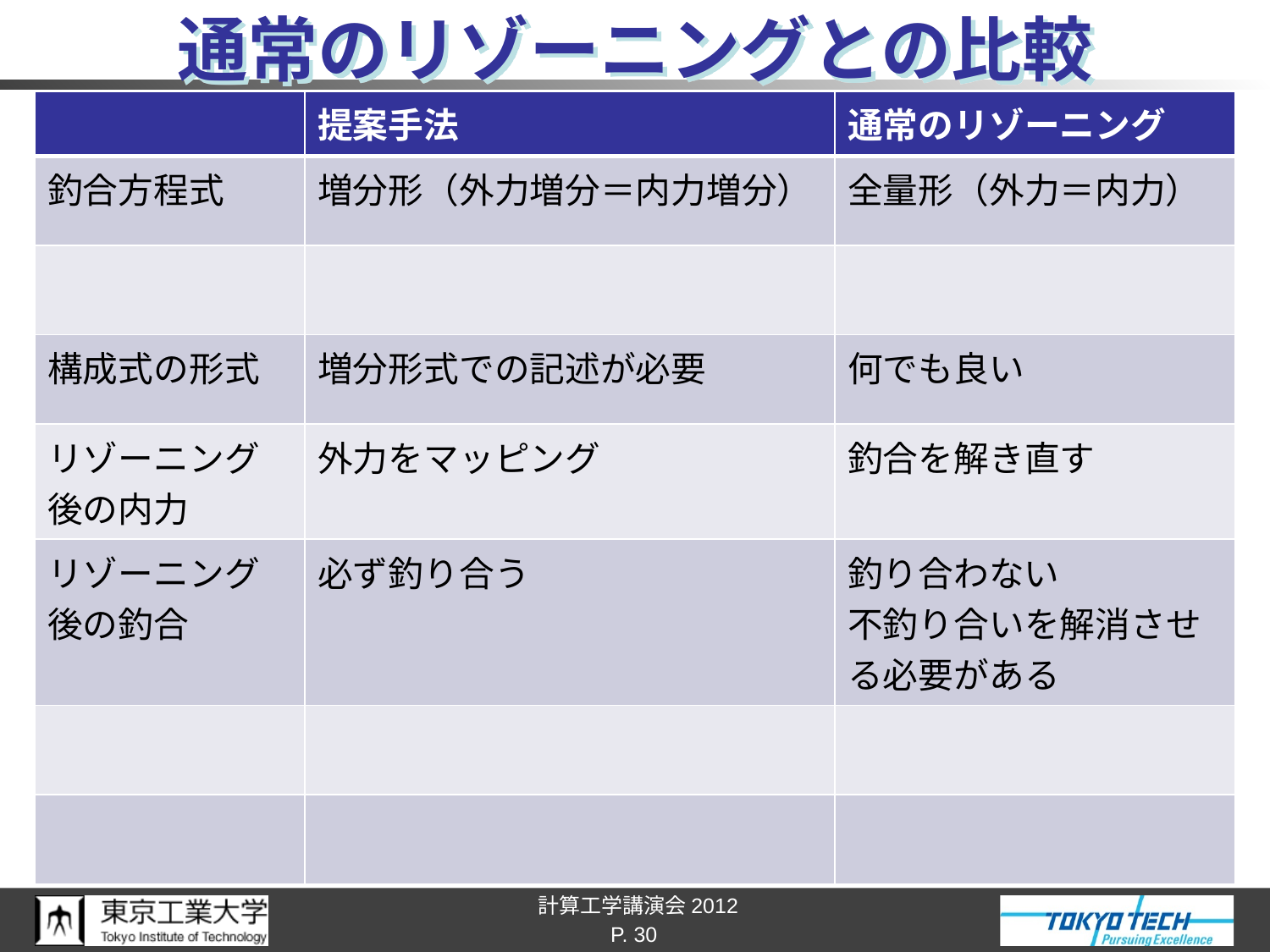

# 通常のリゾーニングとの比較
|  | 提案手法 | 通常のリゾーニング |
| --- | --- | --- |
| 釣合方程式 | 増分形（外力増分＝内力増分） | 全量形（外力＝内力） |
|  |  |  |
| 構成式の形式 | 増分形式での記述が必要 | 何でも良い |
| リゾーニング後の内力 | 外力をマッピング | 釣合を解き直す |
| リゾーニング後の釣合 | 必ず釣り合う | 釣り合わない 不釣り合いを解消させる必要がある |
|  |  |  |
|  |  |  |
P. 30